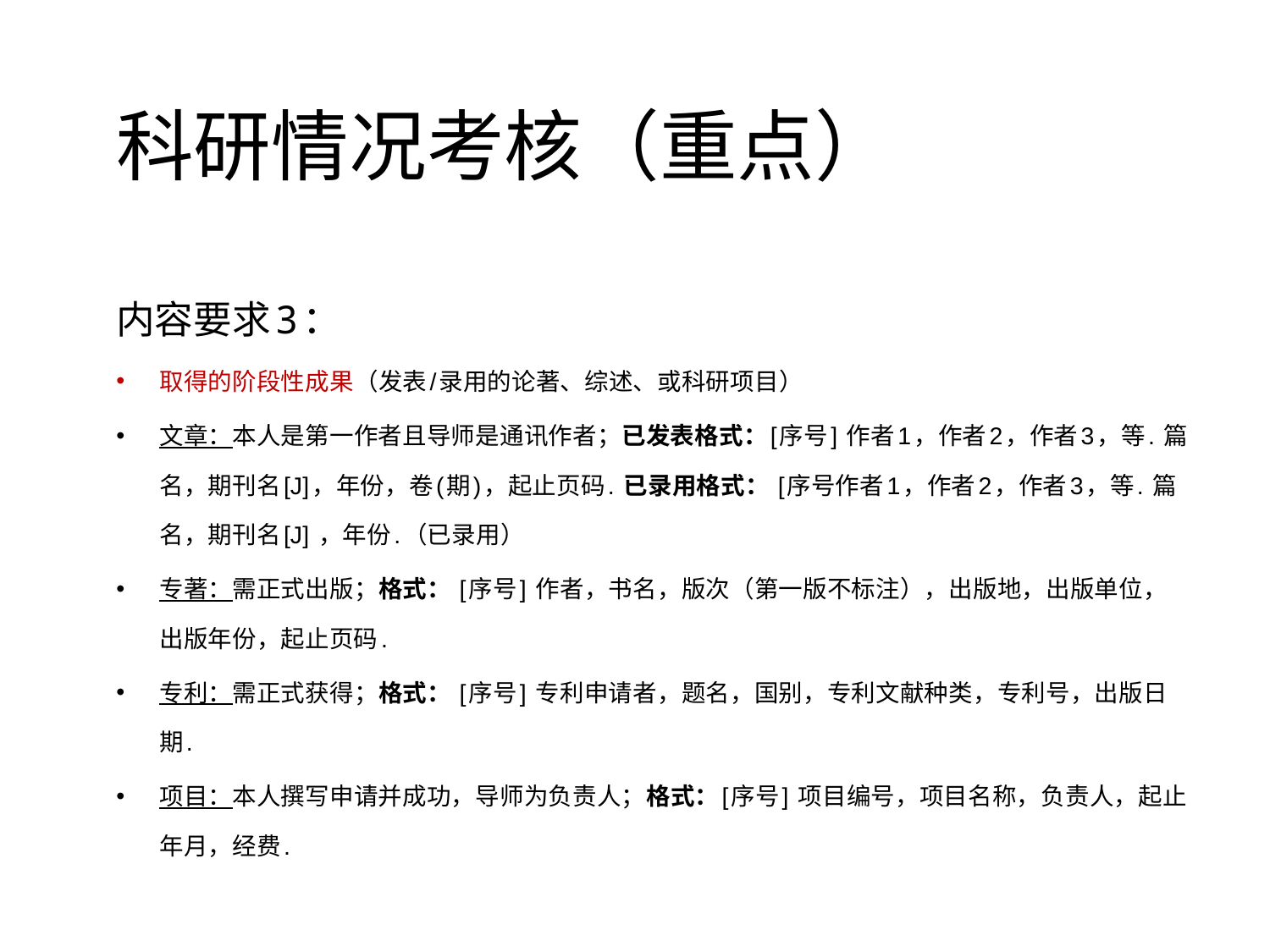

科研情况考核（重点）
内容要求3：
取得的阶段性成果（发表/录用的论著、综述、或科研项目）
文章：本人是第一作者且导师是通讯作者；已发表格式：[序号] 作者1，作者2，作者3，等. 篇名，期刊名[J]，年份，卷(期)，起止页码. 已录用格式： [序号作者1，作者2，作者3，等. 篇名，期刊名[J] ，年份.（已录用）
专著：需正式出版；格式： [序号] 作者，书名，版次（第一版不标注），出版地，出版单位，出版年份，起止页码.
专利：需正式获得；格式： [序号] 专利申请者，题名，国别，专利文献种类，专利号，出版日期.
项目：本人撰写申请并成功，导师为负责人；格式：[序号] 项目编号，项目名称，负责人，起止年月，经费.